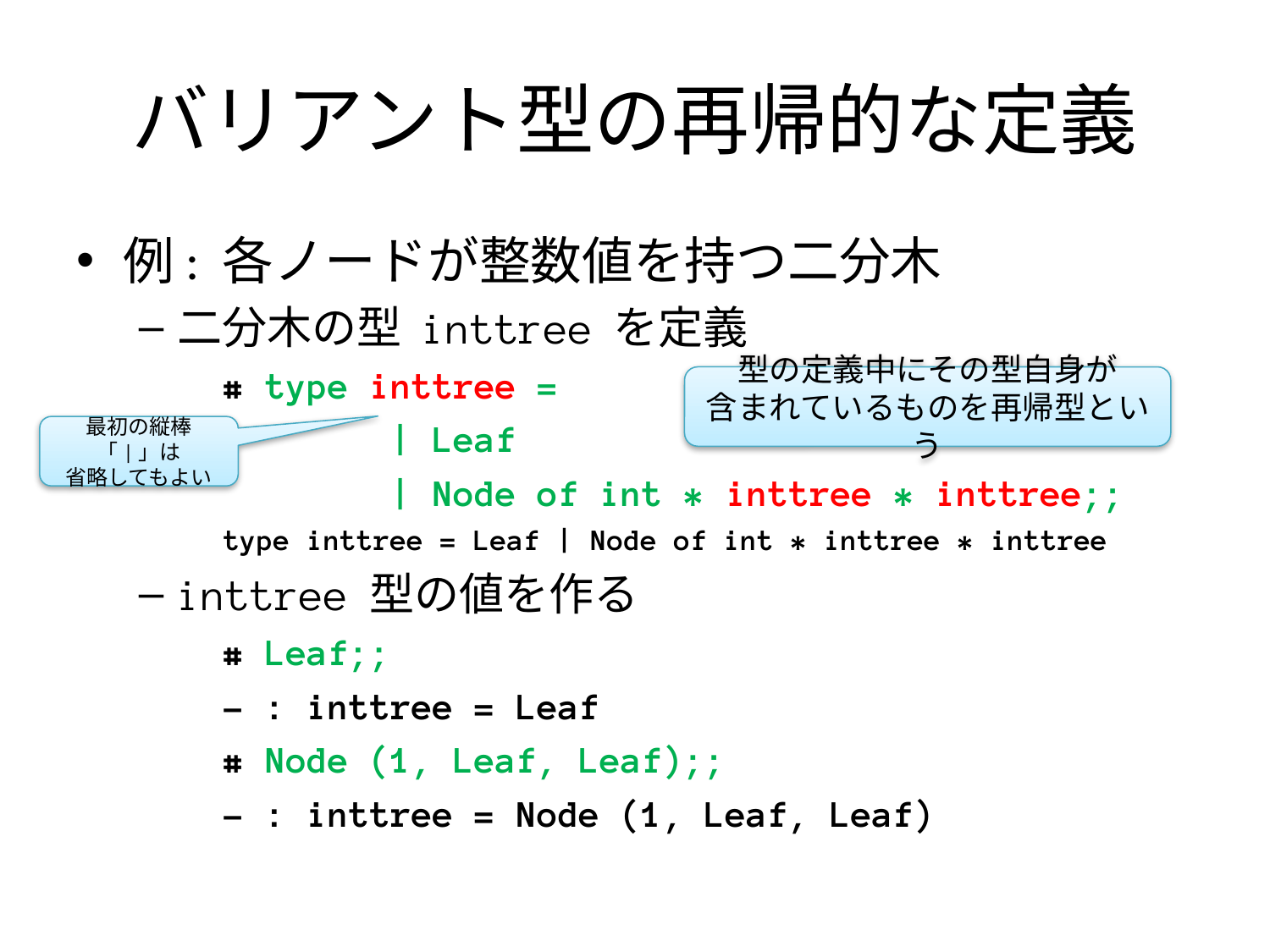

# バリアント型の再帰的な定義
例: 各ノードが整数値を持つ二分木
二分木の型 inttree を定義
# type inttree =
        | Leaf
        | Node of int * inttree * inttree;;
type inttree = Leaf | Node of int * inttree * inttree
inttree 型の値を作る
# Leaf;;
- : inttree = Leaf
# Node (1, Leaf, Leaf);;
- : inttree = Node (1, Leaf, Leaf)
型の定義中にその型自身が
含まれているものを再帰型という
最初の縦棒「|」は
省略してもよい